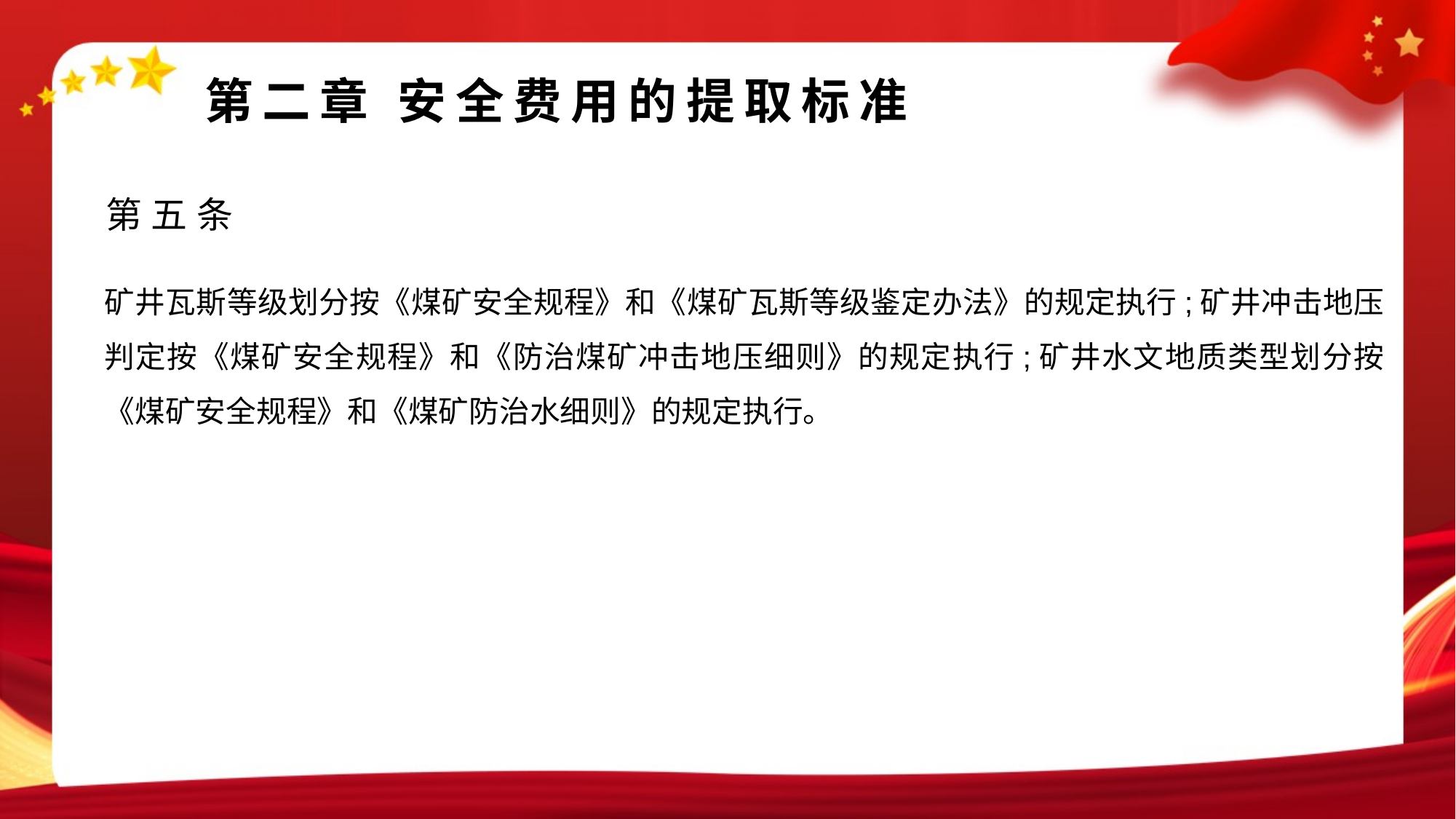

#
第二章 安全费用的提取标准
第五条
矿井瓦斯等级划分按《煤矿安全规程》和《煤矿瓦斯等级鉴定办法》的规定执行;矿井冲击地压判定按《煤矿安全规程》和《防治煤矿冲击地压细则》的规定执行;矿井水文地质类型划分按《煤矿安全规程》和《煤矿防治水细则》的规定执行。